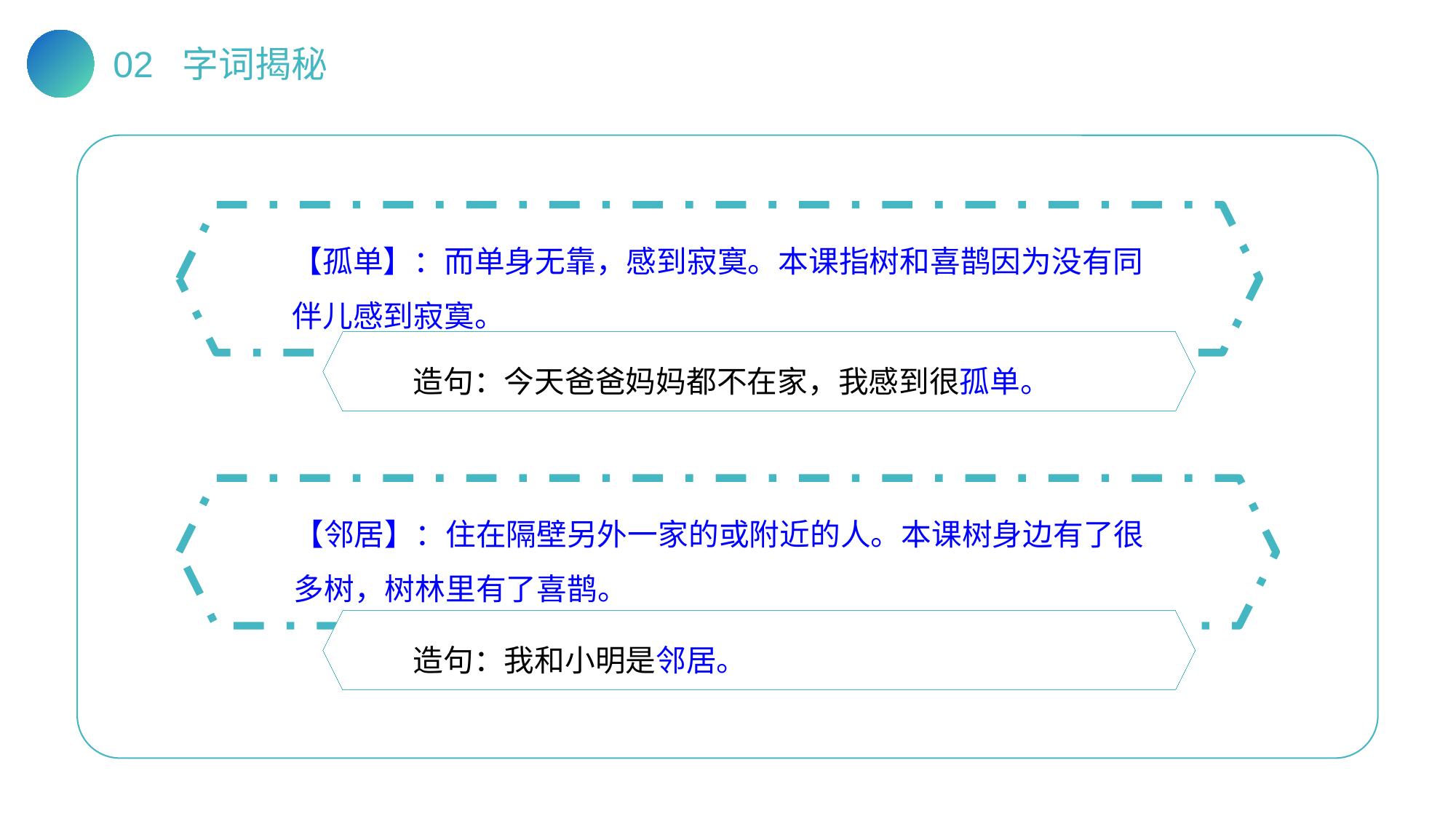

02  字词揭秘

【孤单】：而单身无靠，感到寂寞。本课指树和喜鹊因为没有同伴儿感到寂寞。
造句：今天爸爸妈妈都不在家，我感到很孤单。
【邻居】：住在隔壁另外一家的或附近的人。本课树身边有了很多树，树林里有了喜鹊。
造句：我和小明是邻居。